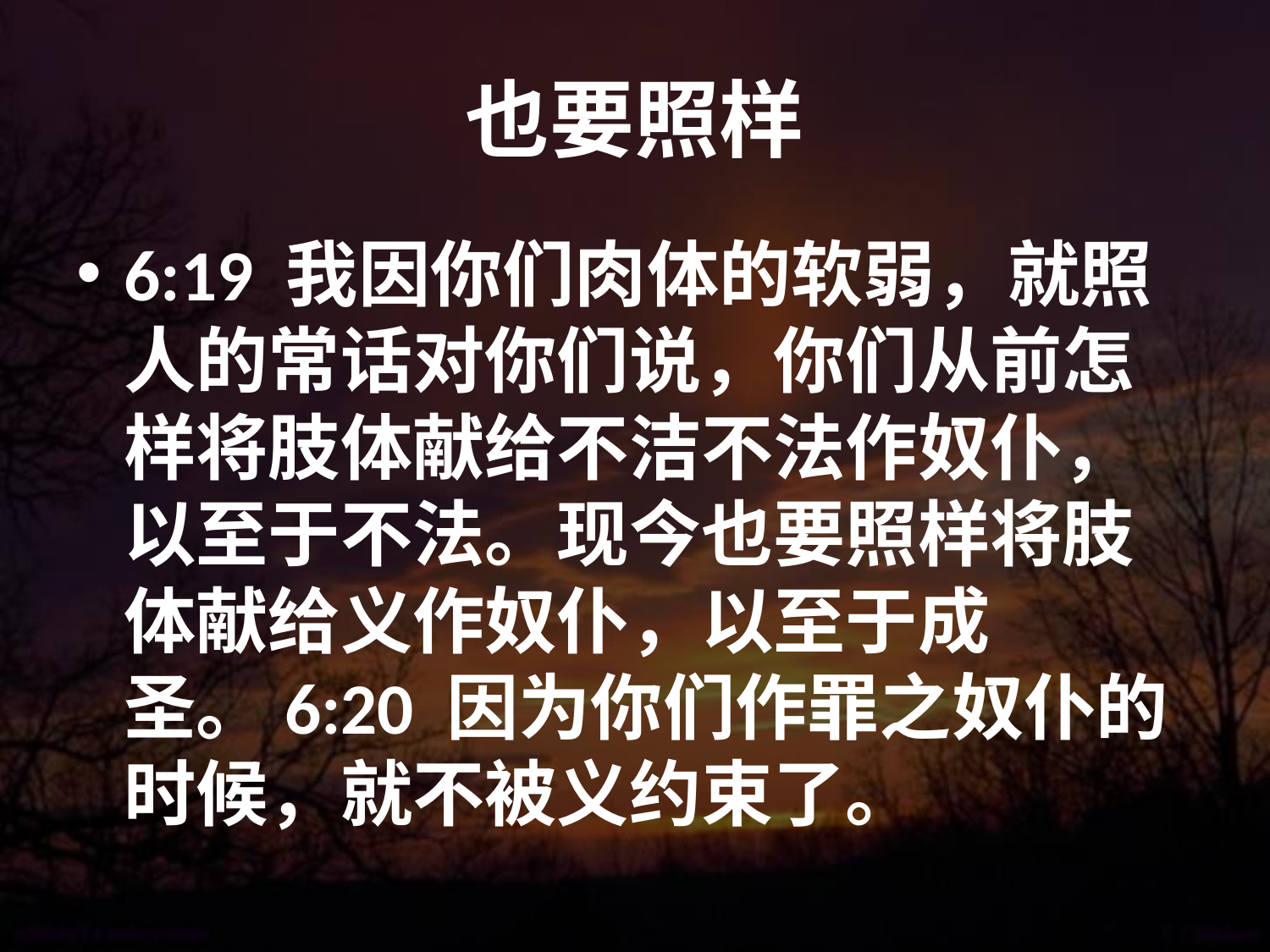

# 也要照样
6:19 我因你们肉体的软弱，就照人的常话对你们说，你们从前怎样将肢体献给不洁不法作奴仆，以至于不法。现今也要照样将肢体献给义作奴仆，以至于成圣。6:20 因为你们作罪之奴仆的时候，就不被义约束了。